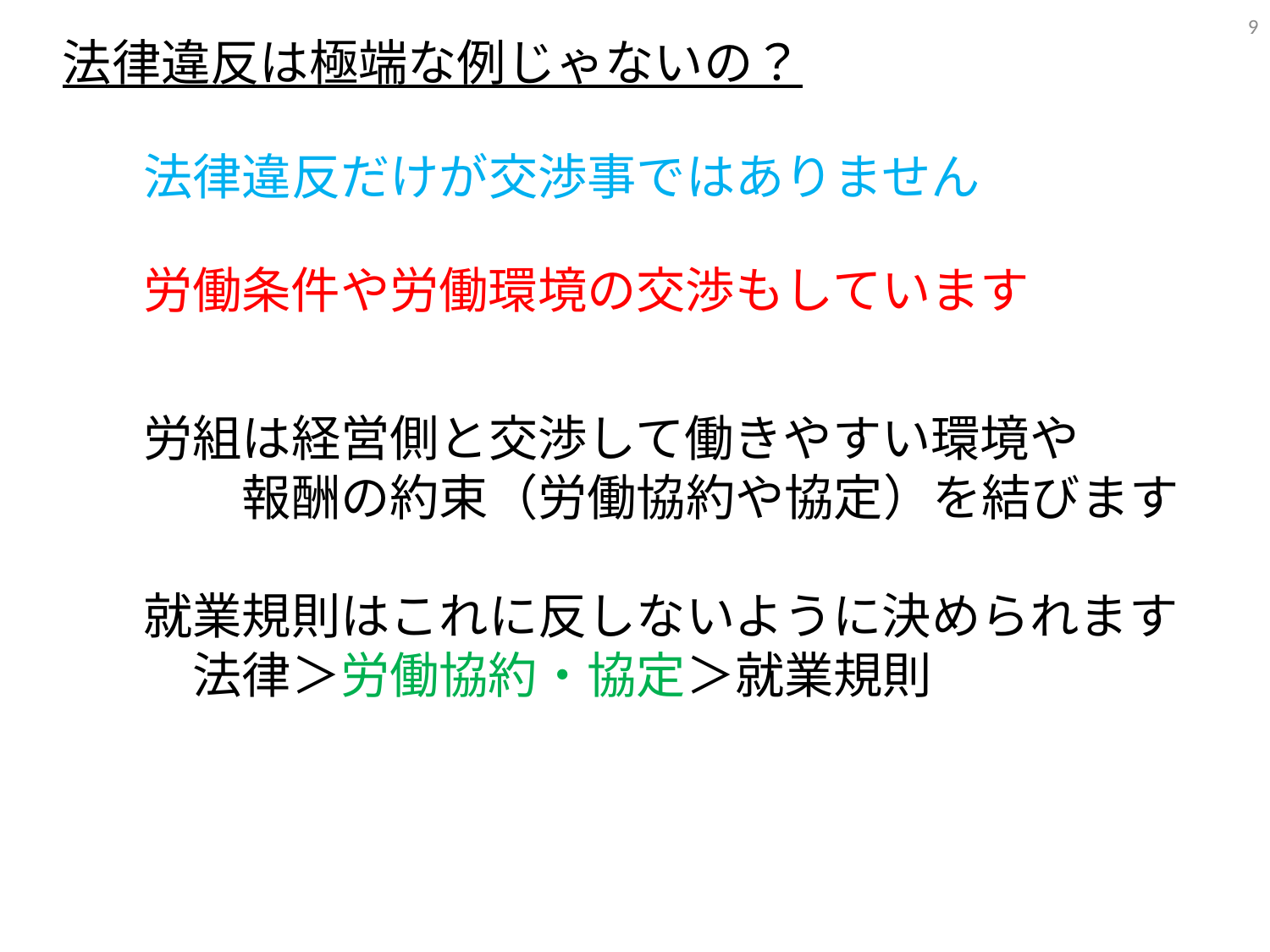

9
法律違反は極端な例じゃないの？
法律違反だけが交渉事ではありません
労働条件や労働環境の交渉もしています
労組は経営側と交渉して働きやすい環境や
　　報酬の約束（労働協約や協定）を結びます

就業規則はこれに反しないように決められます
　法律＞労働協約・協定＞就業規則